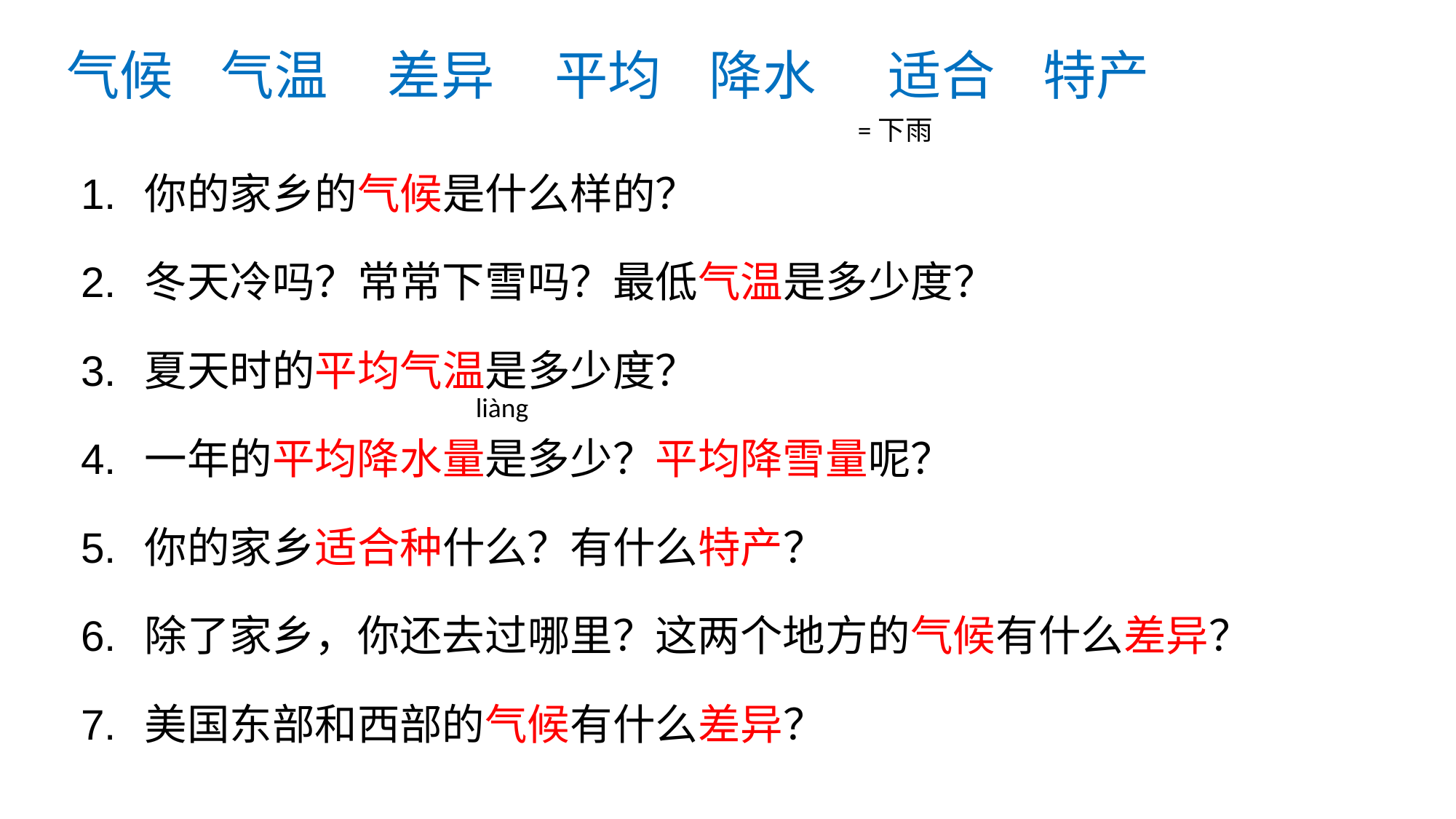

# 气候    气温     差异     平均    降水      适合    特产
=下雨
你的家乡的气候是什么样的？
冬天冷吗？常常下雪吗？最低气温是多少度？
夏天时的平均气温是多少度？
一年的平均降水量是多少？平均降雪量呢？
你的家乡适合种什么？有什么特产？
除了家乡，你还去过哪里？这两个地方的气候有什么差异？
美国东部和西部的气候有什么差异？

liàng